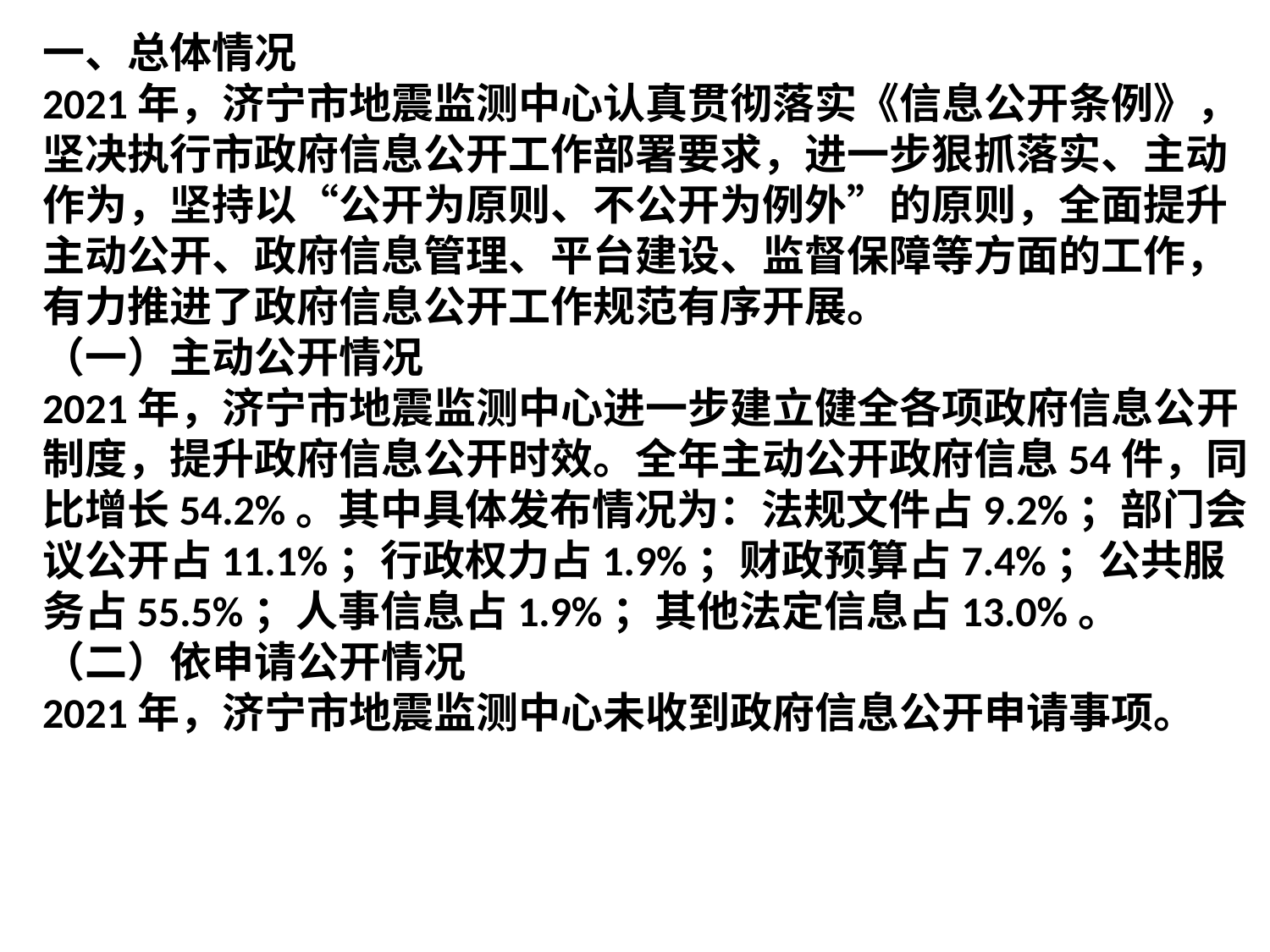

一、总体情况
2021年，济宁市地震监测中心认真贯彻落实《信息公开条例》，坚决执行市政府信息公开工作部署要求，进一步狠抓落实、主动作为，坚持以“公开为原则、不公开为例外”的原则，全面提升主动公开、政府信息管理、平台建设、监督保障等方面的工作，有力推进了政府信息公开工作规范有序开展。
（一）主动公开情况
2021年，济宁市地震监测中心进一步建立健全各项政府信息公开制度，提升政府信息公开时效。全年主动公开政府信息54件，同比增长54.2%。其中具体发布情况为：法规文件占9.2%；部门会议公开占11.1%；行政权力占1.9%；财政预算占7.4%；公共服务占55.5%；人事信息占1.9%；其他法定信息占13.0%。
（二）依申请公开情况
2021年，济宁市地震监测中心未收到政府信息公开申请事项。